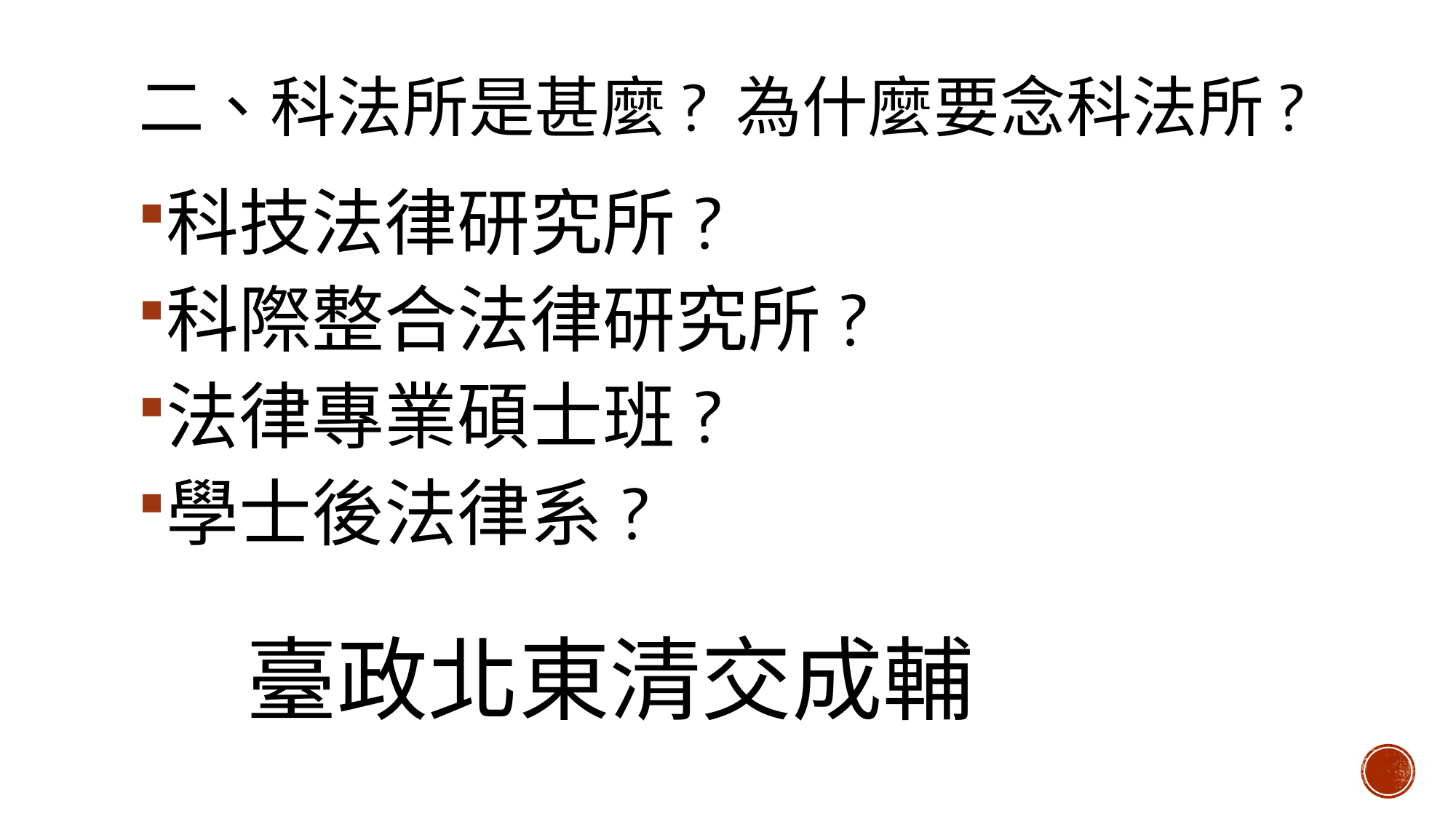

# 二、科法所是甚麼? 為什麼要念科法所?
科技法律研究所?
科際整合法律研究所?
法律專業碩士班?
學士後法律系?

臺政北東清交成輔